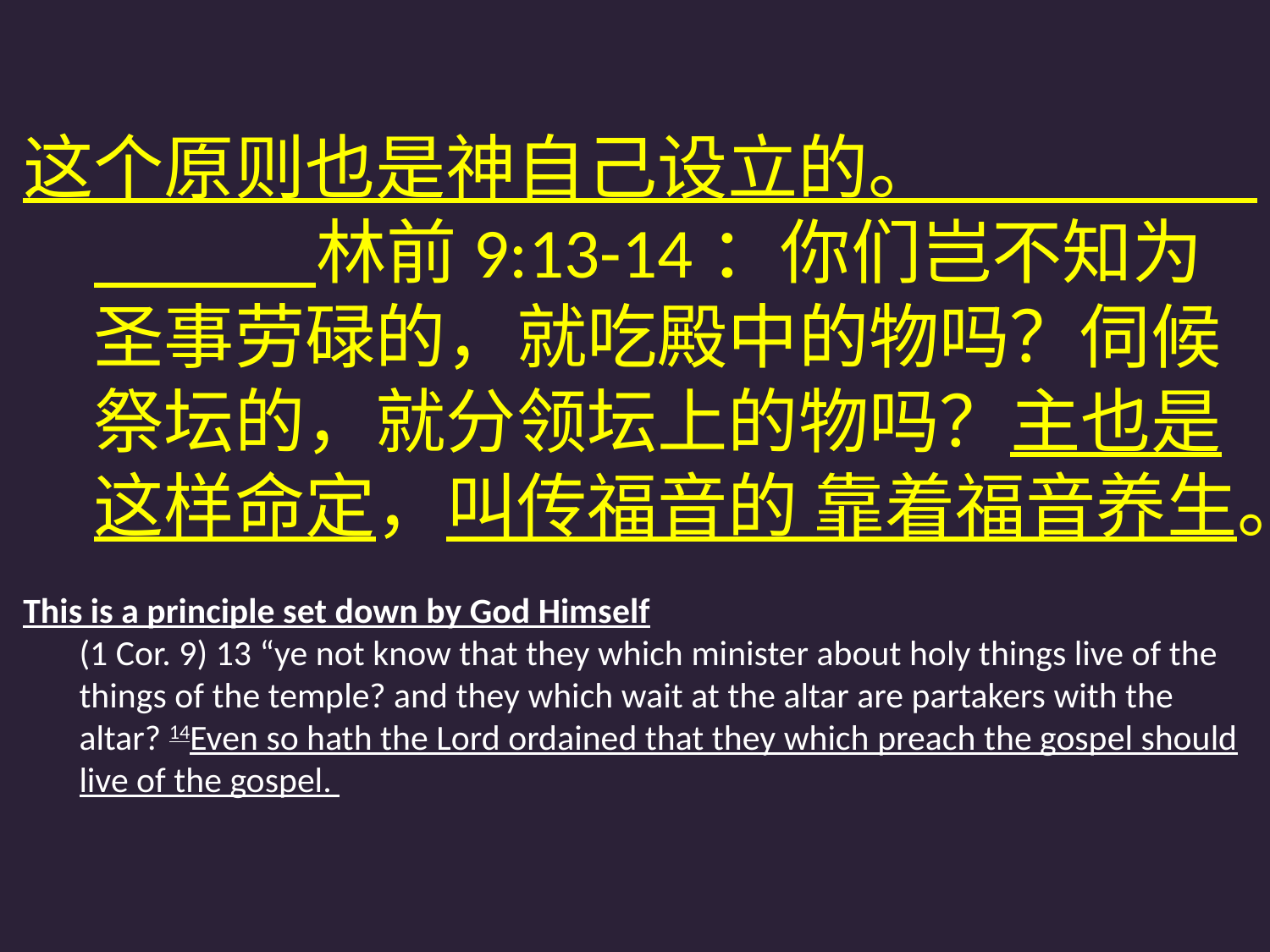

这个原则也是神自己设立的。                                   林前9:13-14：你们岂不知为圣事劳碌的，就吃殿中的物吗？伺候祭坛的，就分领坛上的物吗？主也是这样命定，叫传福音的 靠着福音养生。

This is a principle set down by God Himself
	(1 Cor. 9) 13 “ye not know that they which minister about holy things live of the things of the temple? and they which wait at the altar are partakers with the altar? 14Even so hath the Lord ordained that they which preach the gospel should live of the gospel.